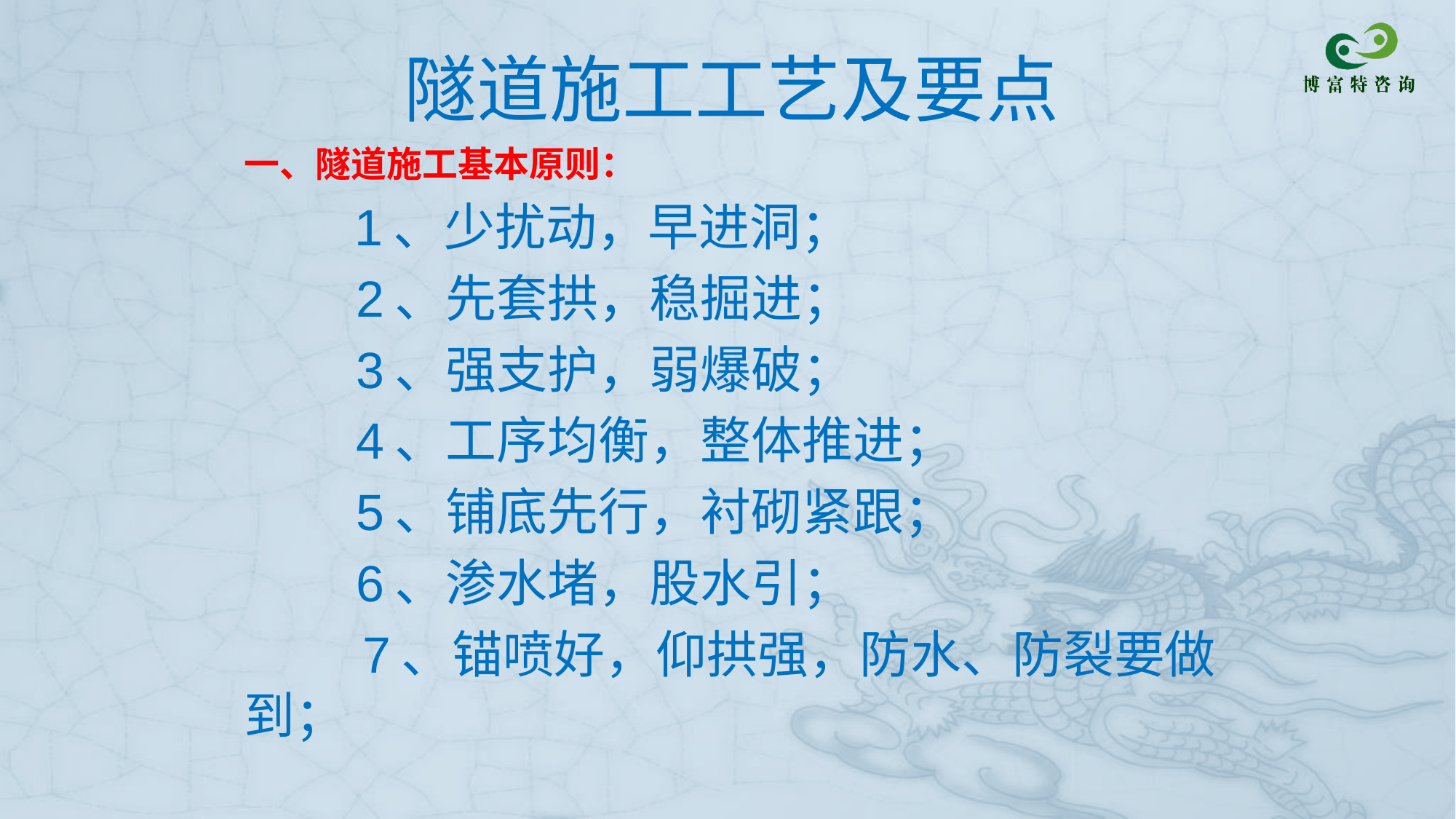

# 隧道施工工艺及要点
一、隧道施工基本原则：
　    　1、少扰动，早进洞；
　　2、先套拱，稳掘进；
　　3、强支护，弱爆破；
　　4、工序均衡，整体推进；
　　5、铺底先行，衬砌紧跟；
　　6、渗水堵，股水引；
　     7、锚喷好，仰拱强，防水、防裂要做到；